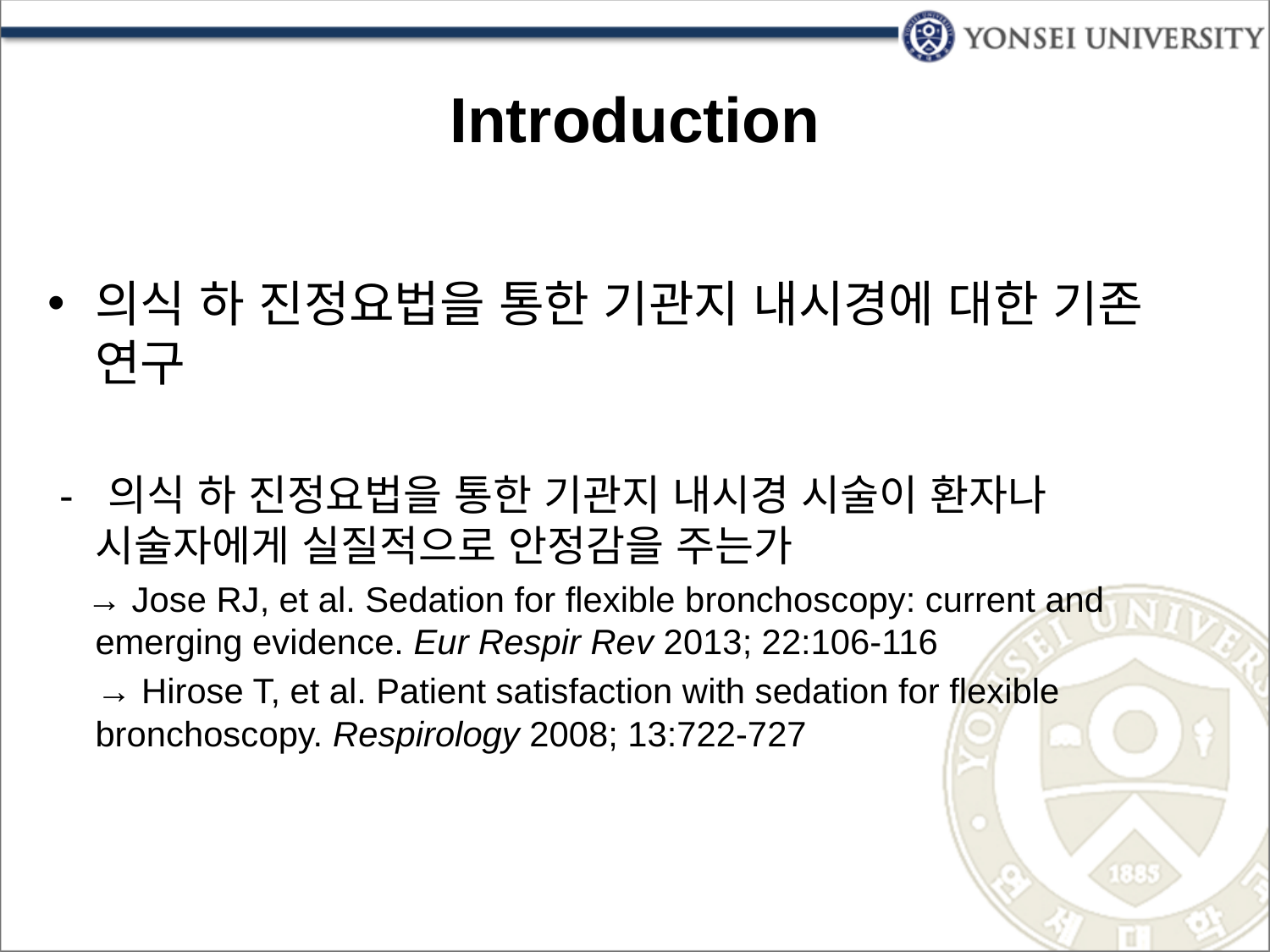

# Introduction
의식 하 진정요법을 통한 기관지 내시경에 대한 기존 연구

 -  의식 하 진정요법을 통한 기관지 내시경 시술이 환자나 시술자에게 실질적으로 안정감을 주는가
    → Jose RJ, et al. Sedation for flexible bronchoscopy: current and emerging evidence. Eur Respir Rev 2013; 22:106-116
     → Hirose T, et al. Patient satisfaction with sedation for flexible bronchoscopy. Respirology 2008; 13:722-727